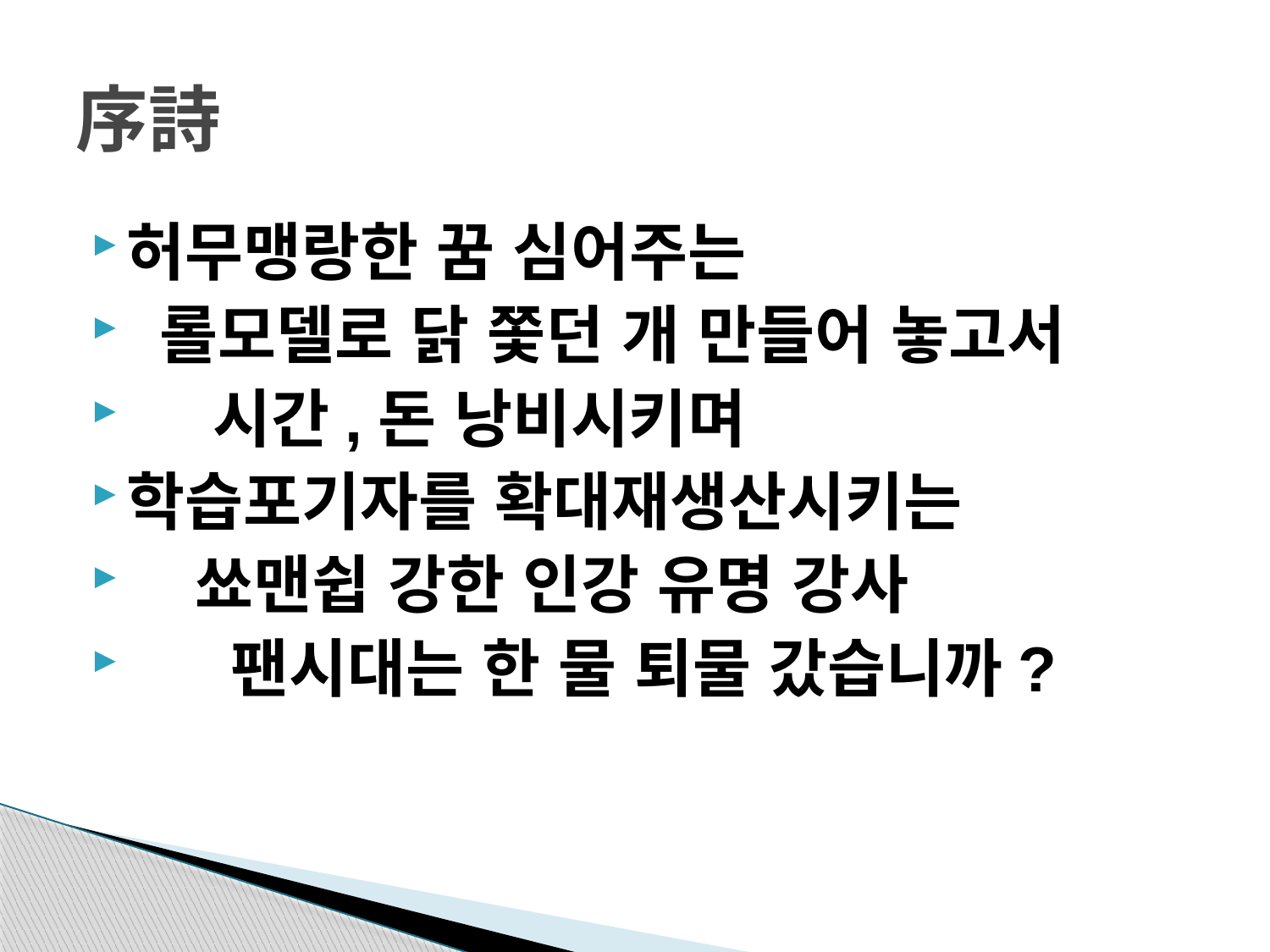

# 序詩
허무맹랑한 꿈 심어주는
 롤모델로 닭 쫓던 개 만들어 놓고서
    시간,돈 낭비시키며
학습포기자를 확대재생산시키는
   쑈맨쉽 강한 인강 유명 강사
     팬시대는 한 물 퇴물 갔습니까?